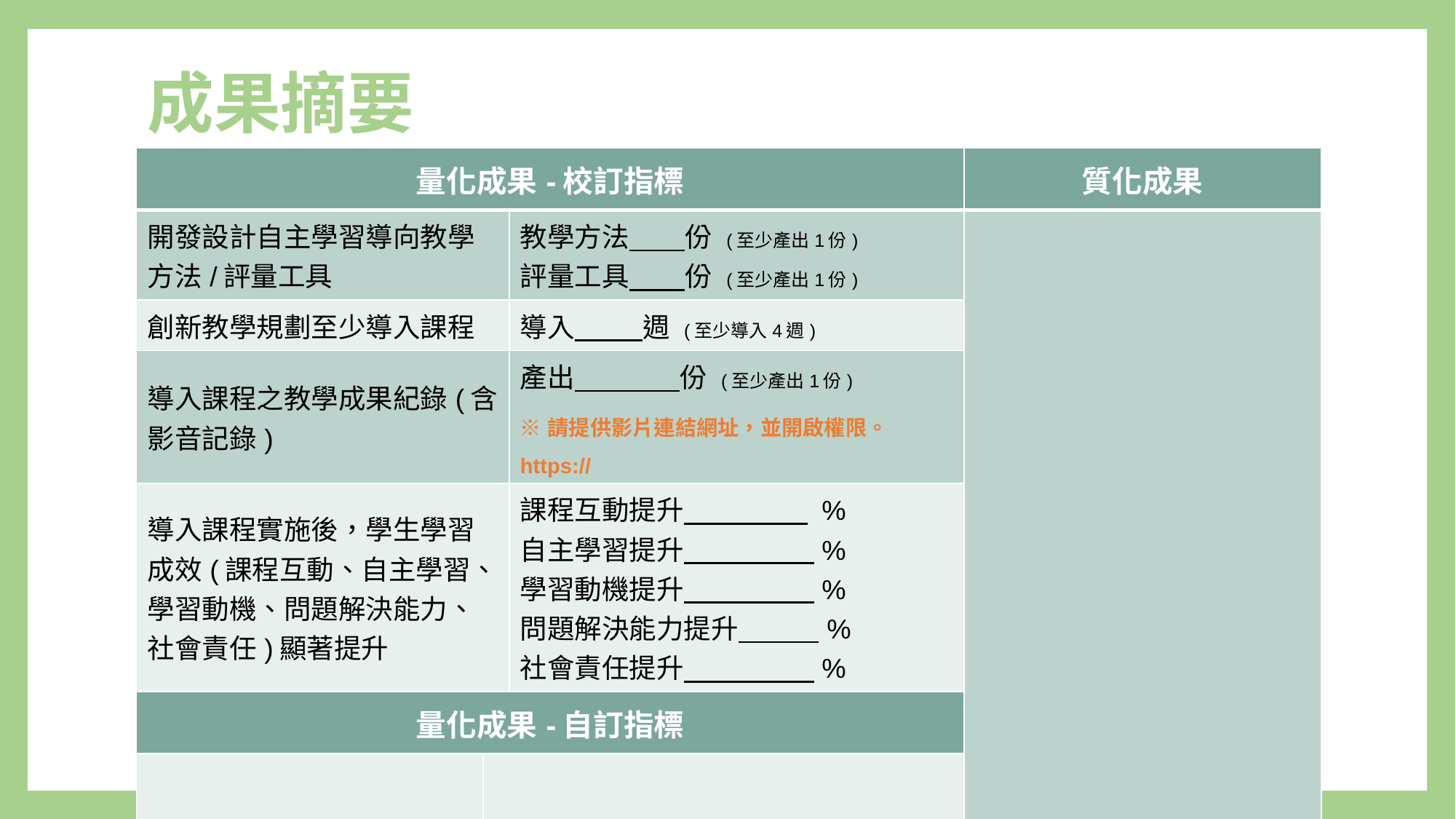

# 成果摘要
| 量化成果-校訂指標 |  |  | 質化成果 |
| --- | --- | --- | --- |
| 開發設計自主學習導向教學方法/評量工具 |  | 教學方法 份 (至少產出1份) 評量工具 份 (至少產出1份) |  |
| 創新教學規劃至少導入課程 |  | 導入 週 (至少導入4週) |  |
| 導入課程之教學成果紀錄(含影音記錄) |  | 產出 份 (至少產出1份) ※請提供影片連結網址，並開啟權限。 https:// |  |
| 導入課程實施後，學生學習成效(課程互動、自主學習、學習動機、問題解決能力、社會責任)顯著提升 |  | 課程互動提升 % 自主學習提升 % 學習動機提升 % 問題解決能力提升 % 社會責任提升 % |  |
| 量化成果-自訂指標 |  |  |  |
|  |  |  |  |